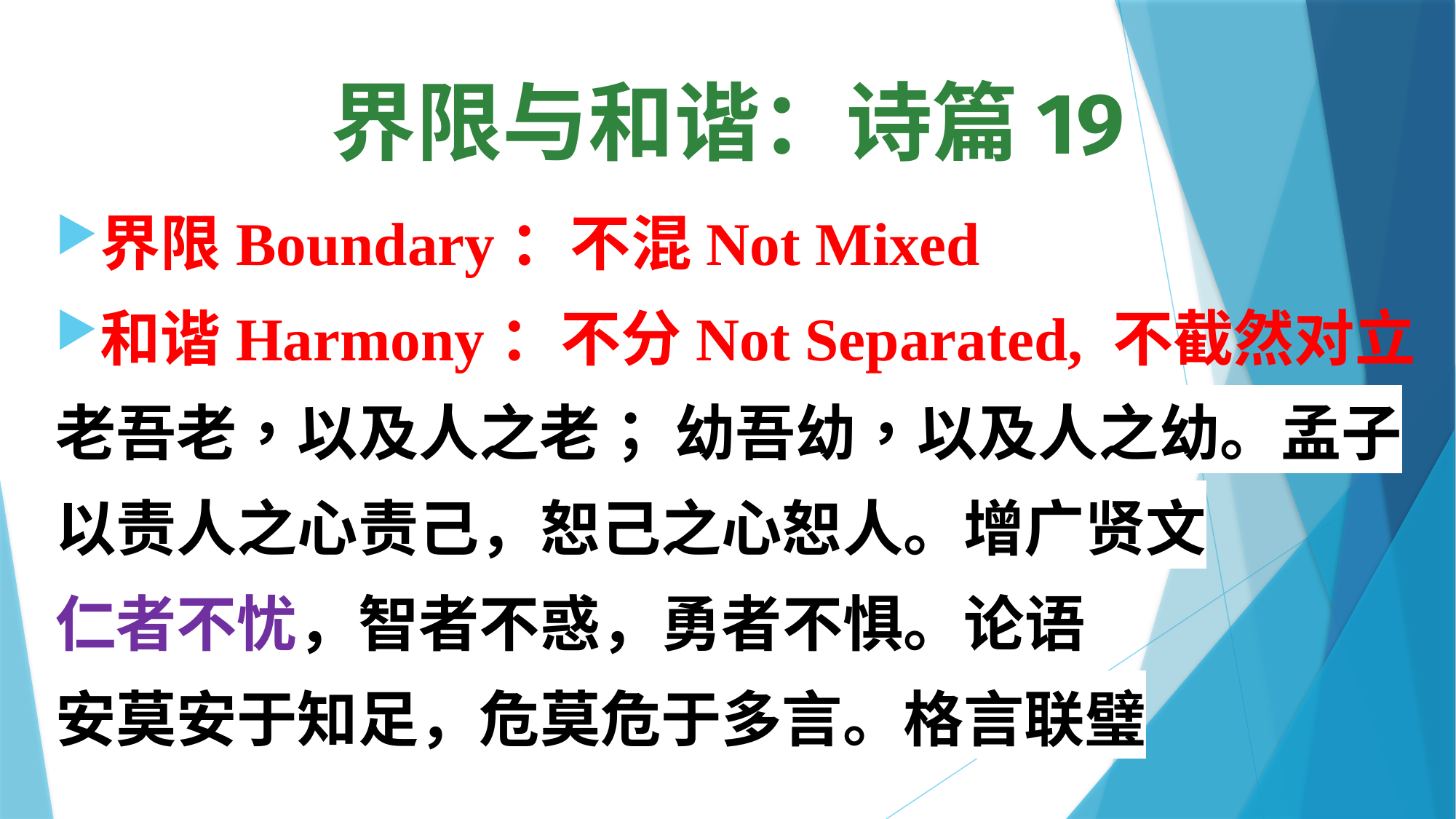

# 界限与和谐：诗篇19
界限Boundary：不混Not Mixed
和谐Harmony：不分Not Separated, 不截然对立
老吾老，以及人之老； 幼吾幼，以及人之幼。孟子
以责人之心责己，恕己之心恕人。增广贤文
仁者不忧，智者不惑，勇者不惧。论语
安莫安于知足，危莫危于多言。格言联璧